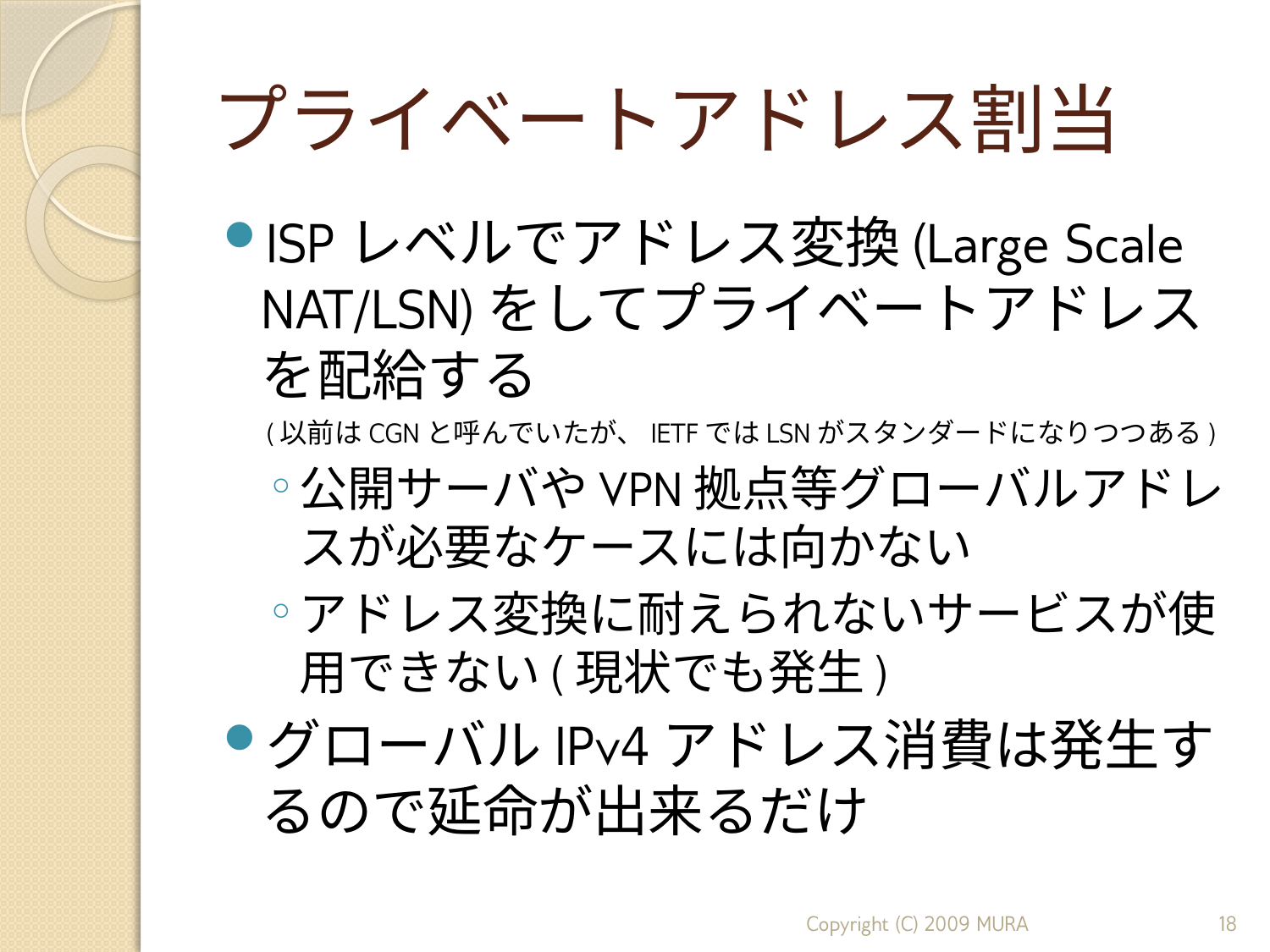

# プライベートアドレス割当
ISPレベルでアドレス変換(Large Scale NAT/LSN)をしてプライベートアドレスを配給する
(以前はCGNと呼んでいたが、IETFではLSNがスタンダードになりつつある)
公開サーバやVPN拠点等グローバルアドレスが必要なケースには向かない
アドレス変換に耐えられないサービスが使用できない(現状でも発生)
グローバルIPv4アドレス消費は発生するので延命が出来るだけ
Copyright (C) 2009 MURA
18